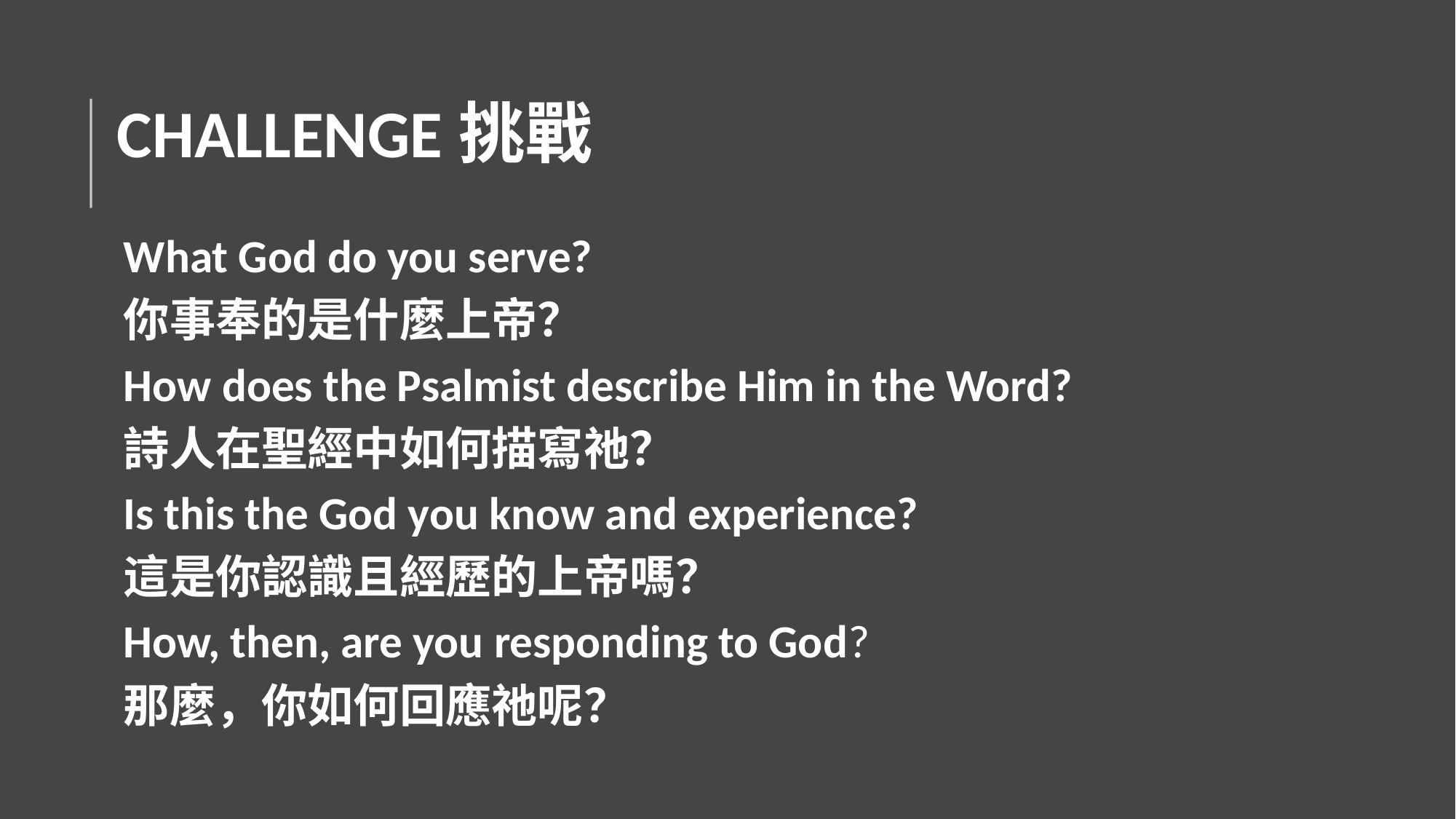

# CHALLENGE挑戰
What God do you serve?
你事奉的是什麼上帝？
How does the Psalmist describe Him in the Word?
詩人在聖經中如何描寫祂？
Is this the God you know and experience?
這是你認識且經歷的上帝嗎？
How, then, are you responding to God?
那麼，你如何回應祂呢？